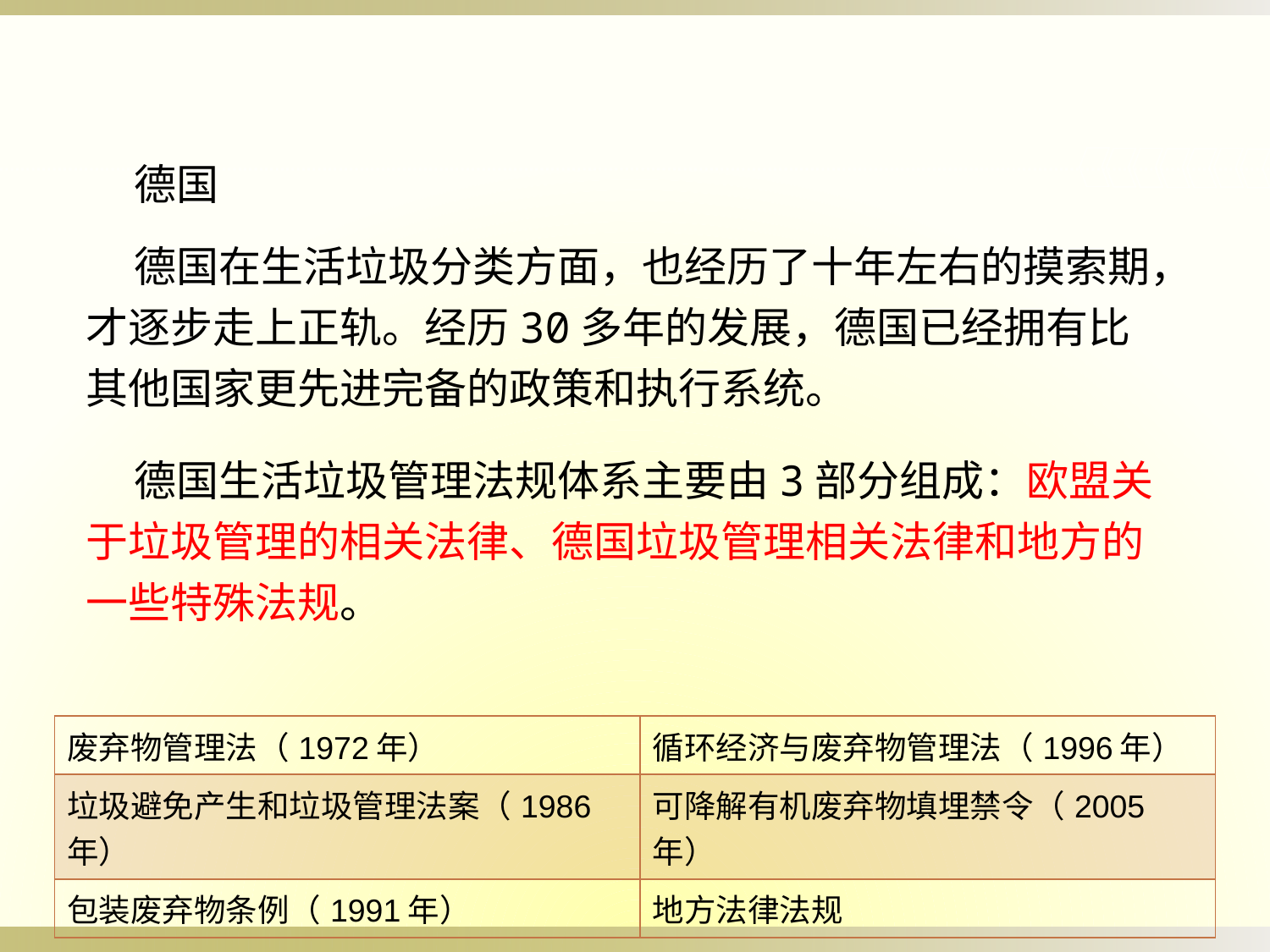

德国
    德国在生活垃圾分类方面，也经历了十年左右的摸索期，才逐步走上正轨。经历30多年的发展，德国已经拥有比其他国家更先进完备的政策和执行系统。
    德国生活垃圾管理法规体系主要由3部分组成：欧盟关于垃圾管理的相关法律、德国垃圾管理相关法律和地方的一些特殊法规。

| 废弃物管理法（1972年） | 循环经济与废弃物管理法（1996年） |
| --- | --- |
| 垃圾避免产生和垃圾管理法案（1986年） | 可降解有机废弃物填埋禁令（2005年） |
| 包装废弃物条例（1991年） | 地方法律法规 |